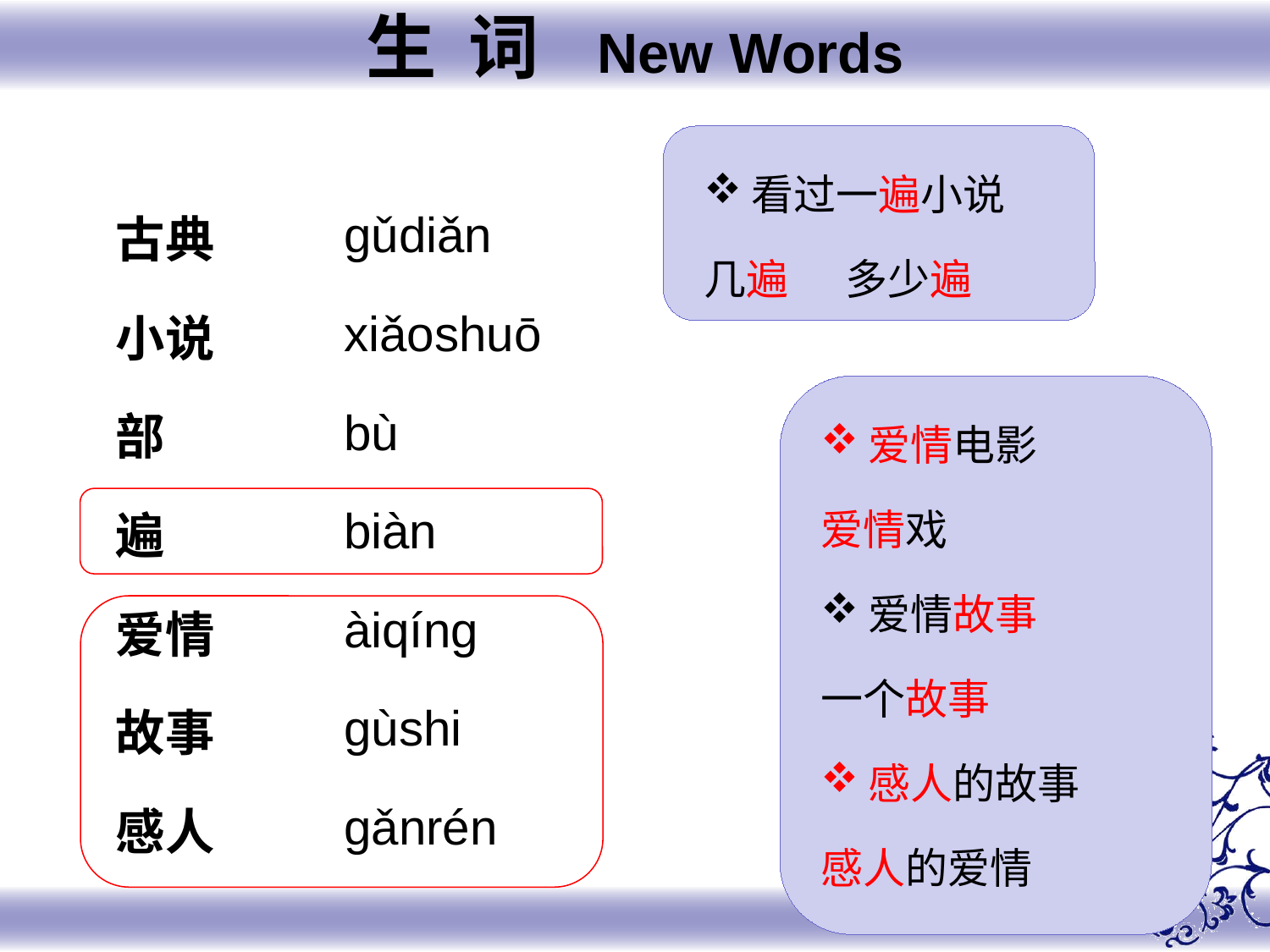

生  词   New Words

看过一遍小说
几遍      多少遍

gǔdiǎn
xiǎoshuō
bù
biàn
àiqíng
gùshi
gǎnrén
古典
小说
部
遍
爱情
故事
感人

爱情电影
爱情戏
爱情故事
一个故事
感人的故事
感人的爱情